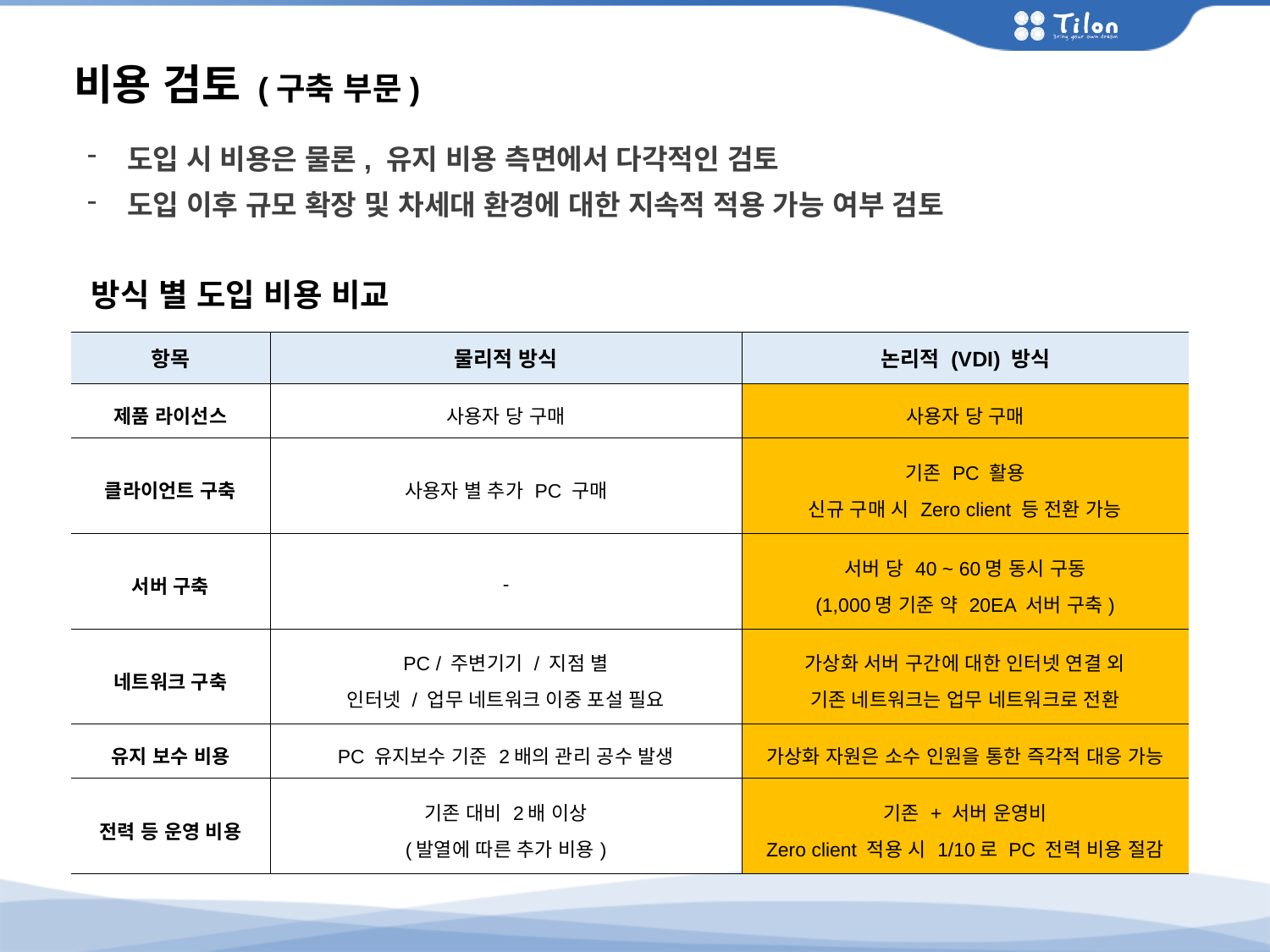

비용 검토 (구축 부문)
도입 시 비용은 물론, 유지 비용 측면에서 다각적인 검토
도입 이후 규모 확장 및 차세대 환경에 대한 지속적 적용 가능 여부 검토
방식 별 도입 비용 비교
| 항목 | 물리적 방식 | 논리적 (VDI) 방식 |
| --- | --- | --- |
| 제품 라이선스 | 사용자 당 구매 | 사용자 당 구매 |
| 클라이언트 구축 | 사용자 별 추가 PC 구매 | 기존 PC 활용 신규 구매 시 Zero client 등 전환 가능 |
| 서버 구축 | - | 서버 당 40 ~ 60명 동시 구동 (1,000명 기준 약 20EA 서버 구축) |
| 네트워크 구축 | PC / 주변기기 / 지점 별 인터넷 / 업무 네트워크 이중 포설 필요 | 가상화 서버 구간에 대한 인터넷 연결 외 기존 네트워크는 업무 네트워크로 전환 |
| 유지 보수 비용 | PC 유지보수 기준 2배의 관리 공수 발생 | 가상화 자원은 소수 인원을 통한 즉각적 대응 가능 |
| 전력 등 운영 비용 | 기존 대비 2배 이상 (발열에 따른 추가 비용) | 기존 + 서버 운영비 Zero client 적용 시 1/10로 PC 전력 비용 절감 |